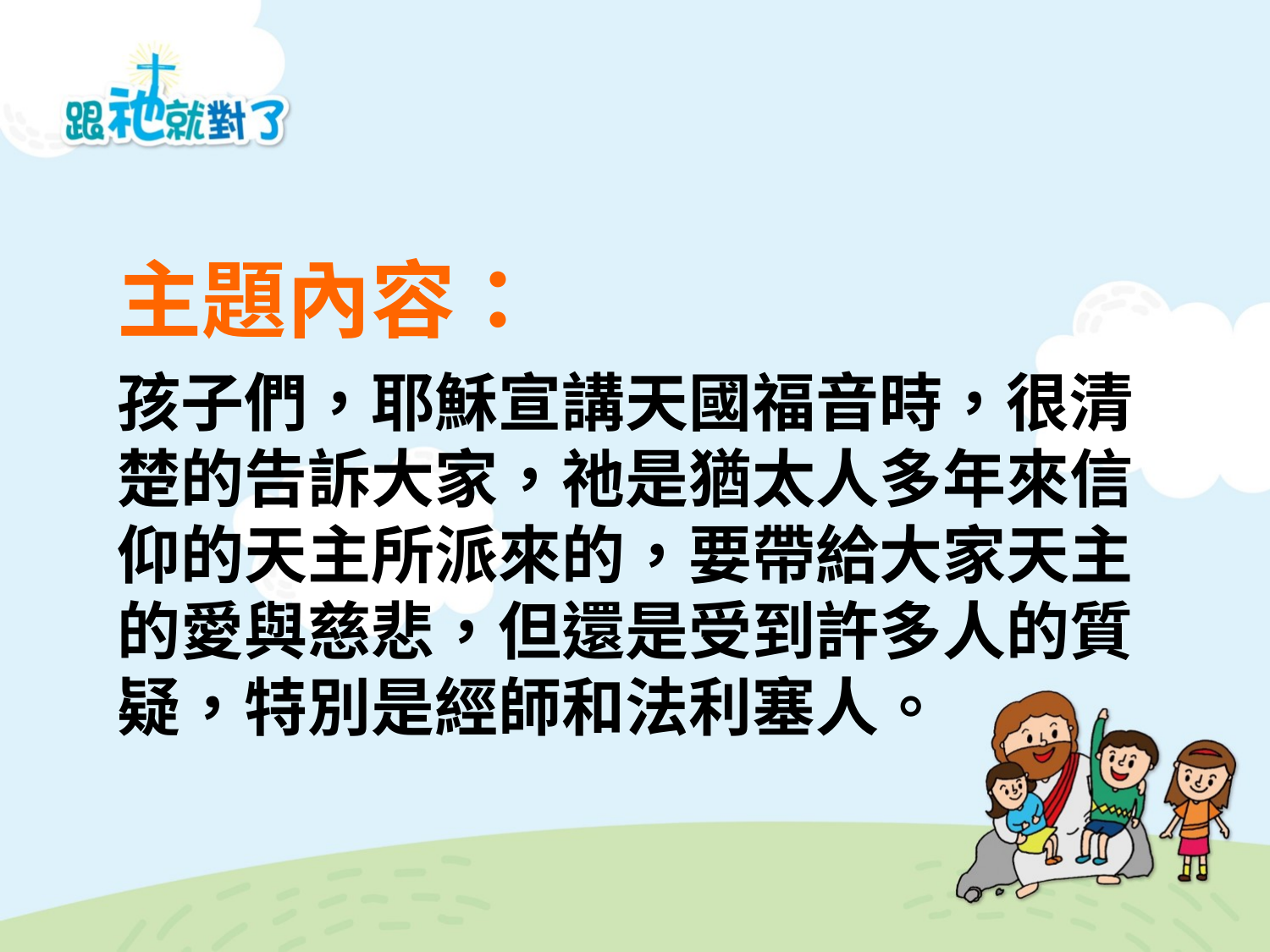

主題內容：
孩子們，耶穌宣講天國福音時，很清楚的告訴大家，祂是猶太人多年來信仰的天主所派來的，要帶給大家天主的愛與慈悲，但還是受到許多人的質疑，特別是經師和法利塞人。